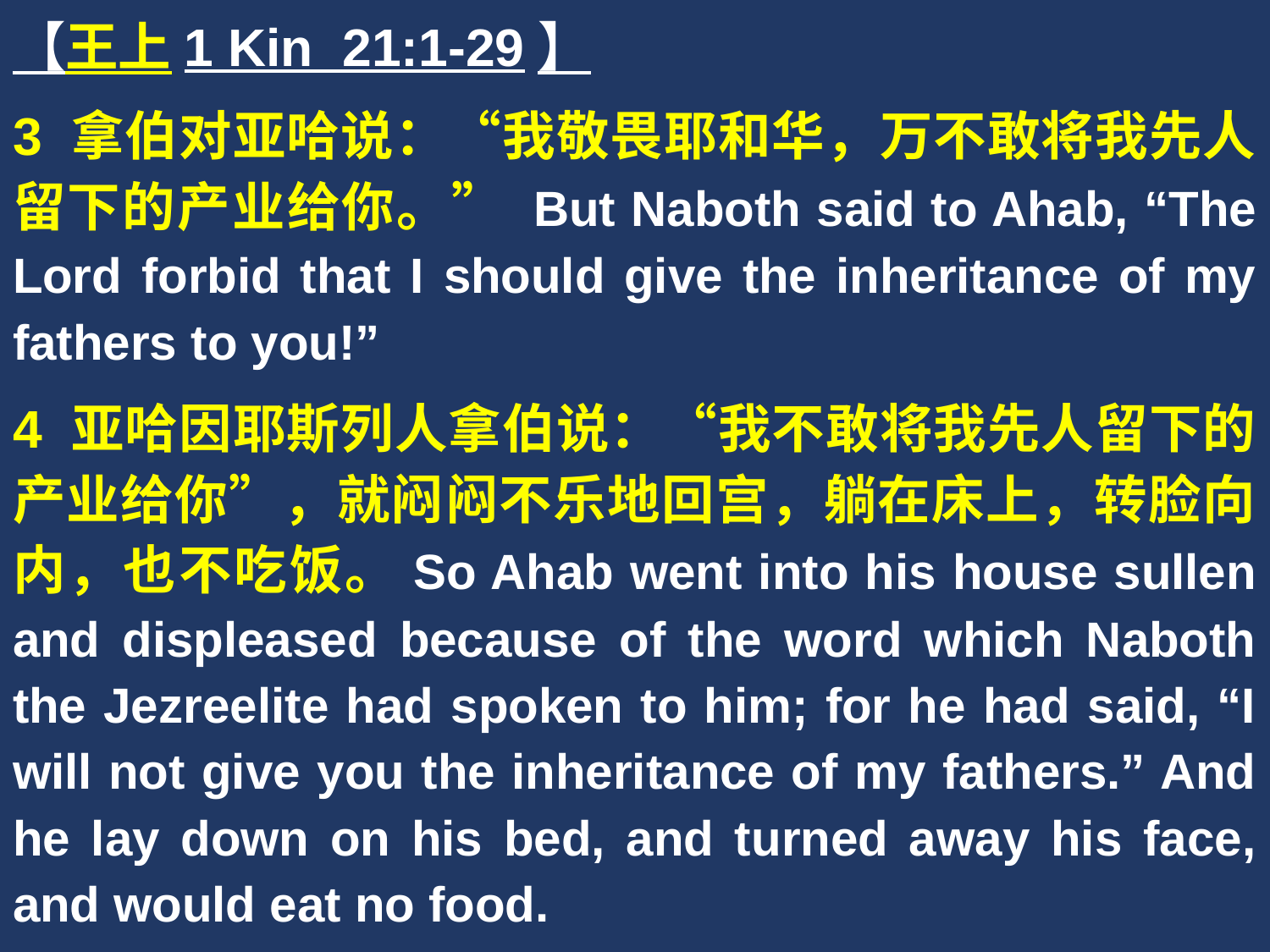

【王上1 Kin  21:1-29】
3 拿伯对亚哈说：“我敬畏耶和华，万不敢将我先人留下的产业给你。” But Naboth said to Ahab, “The Lord forbid that I should give the inheritance of my fathers to you!”
4 亚哈因耶斯列人拿伯说：“我不敢将我先人留下的产业给你”，就闷闷不乐地回宫，躺在床上，转脸向内，也不吃饭。So Ahab went into his house sullen and displeased because of the word which Naboth the Jezreelite had spoken to him; for he had said, “I will not give you the inheritance of my fathers.” And he lay down on his bed, and turned away his face, and would eat no food.